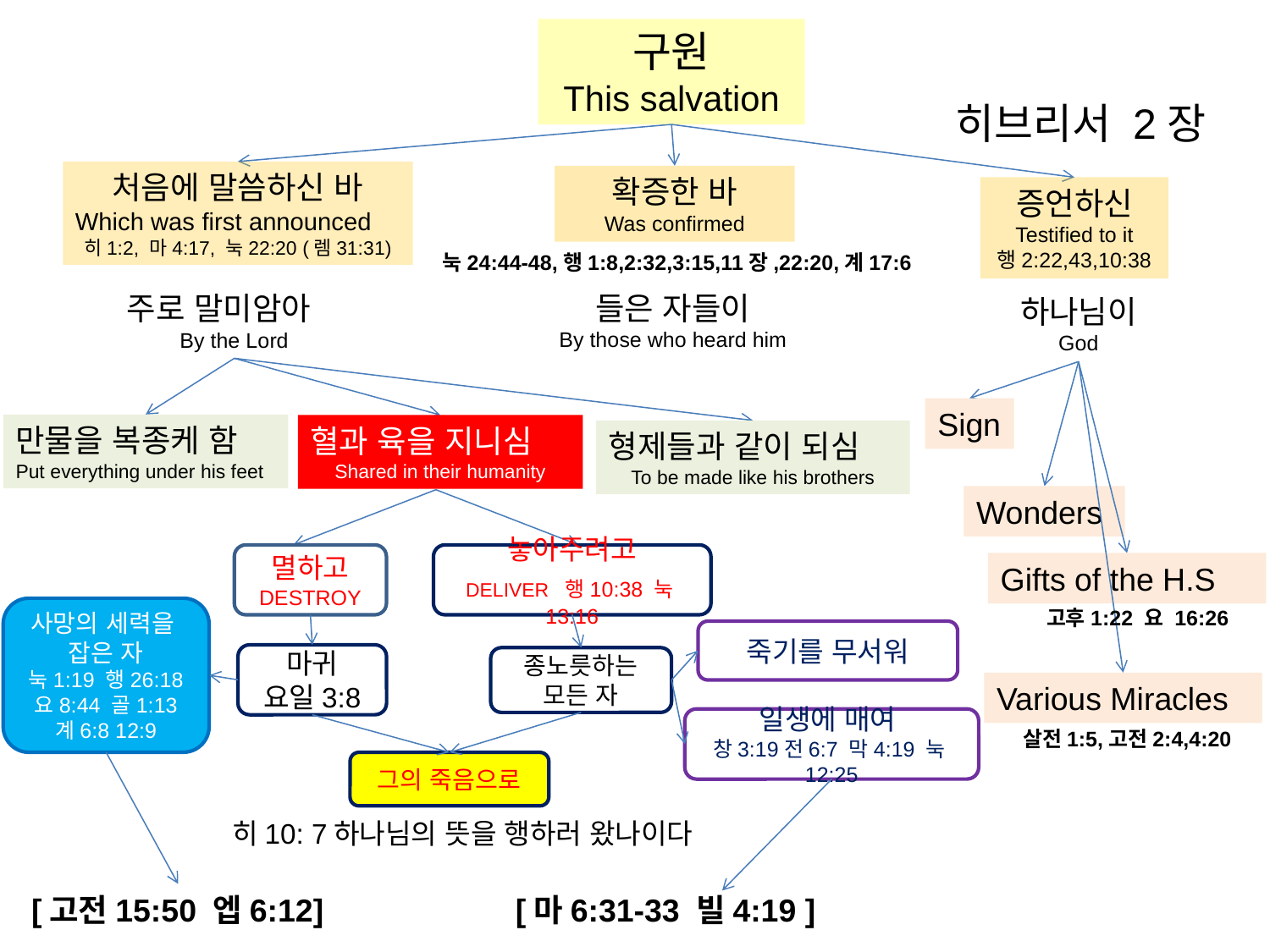

구원
This salvation
# 히브리서 2장
처음에 말씀하신 바
Which was first announced
히1:2, 마4:17, 눅22:20 (렘31:31)
확증한 바
Was confirmed
증언하신
Testified to it
행2:22,43,10:38
눅24:44-48,행1:8,2:32,3:15,11장,22:20,계17:6
들은 자들이
By those who heard him
주로 말미암아
By the Lord
하나님이
God
Sign
만물을 복종케 함
Put everything under his feet
혈과 육을 지니심
Shared in their humanity
형제들과 같이 되심
To be made like his brothers
Wonders
멸하고
DESTROY
놓아주려고
DELIVER 행10:38 눅13:16
Gifts of the H.S
사망의 세력을
잡은 자
눅1:19 행26:18 요8:44 골1:13 계6:8 12:9
고후1:22 요 16:26
죽기를 무서워
마귀
요일3:8
종노릇하는 모든 자
Various Miracles
일생에 매여
창3:19전6:7 막4:19 눅12:25
살전1:5,고전2:4,4:20
그의 죽음으로
히10: 7하나님의 뜻을 행하러 왔나이다
[고전15:50 엡6:12]
[마6:31-33 빌4:19 ]